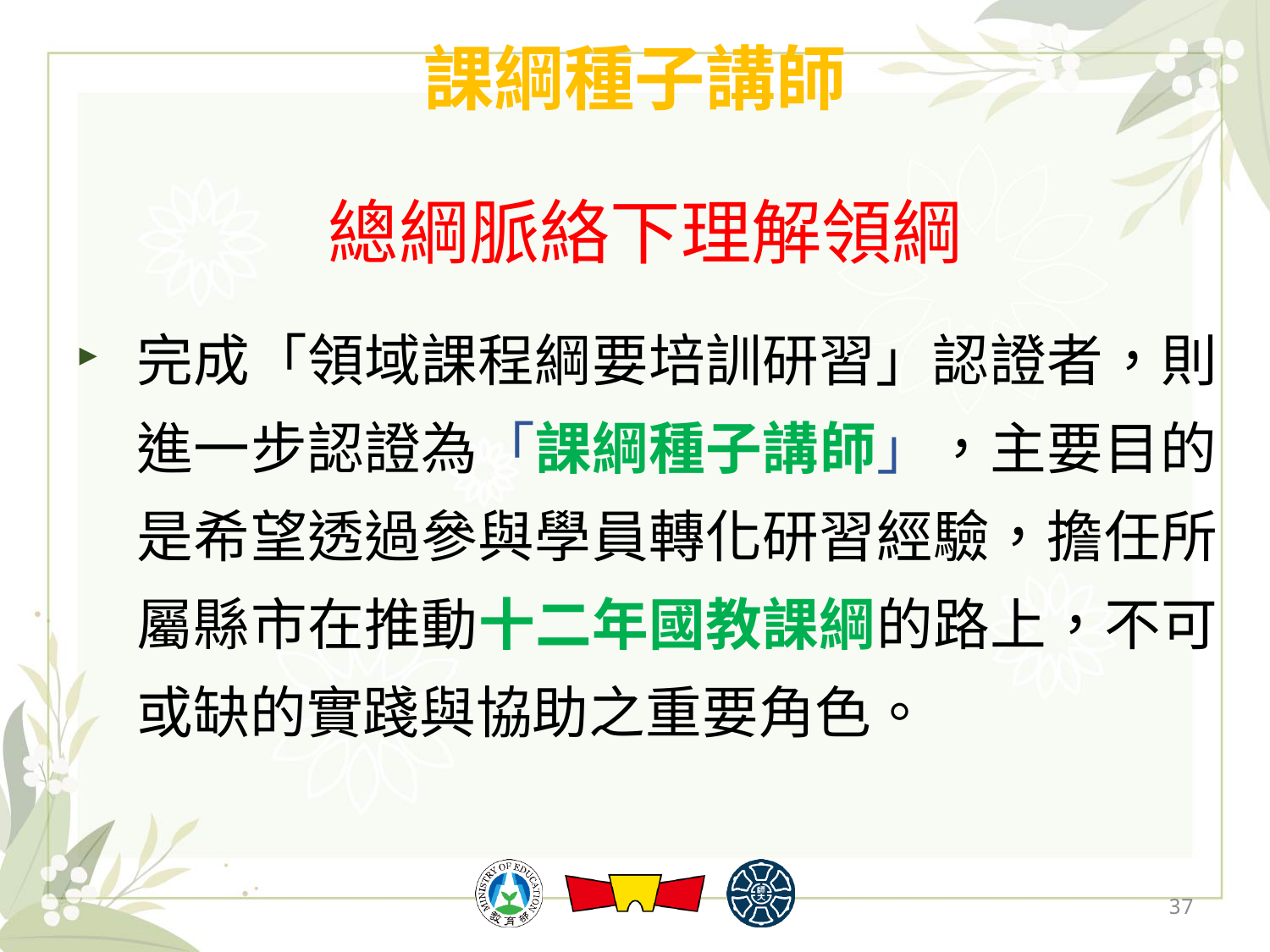

# 課綱種子講師
總綱脈絡下理解領綱
完成「領域課程綱要培訓研習」認證者，則進一步認證為「課綱種子講師」，主要目的是希望透過參與學員轉化研習經驗，擔任所屬縣市在推動十二年國教課綱的路上，不可或缺的實踐與協助之重要角色。

37